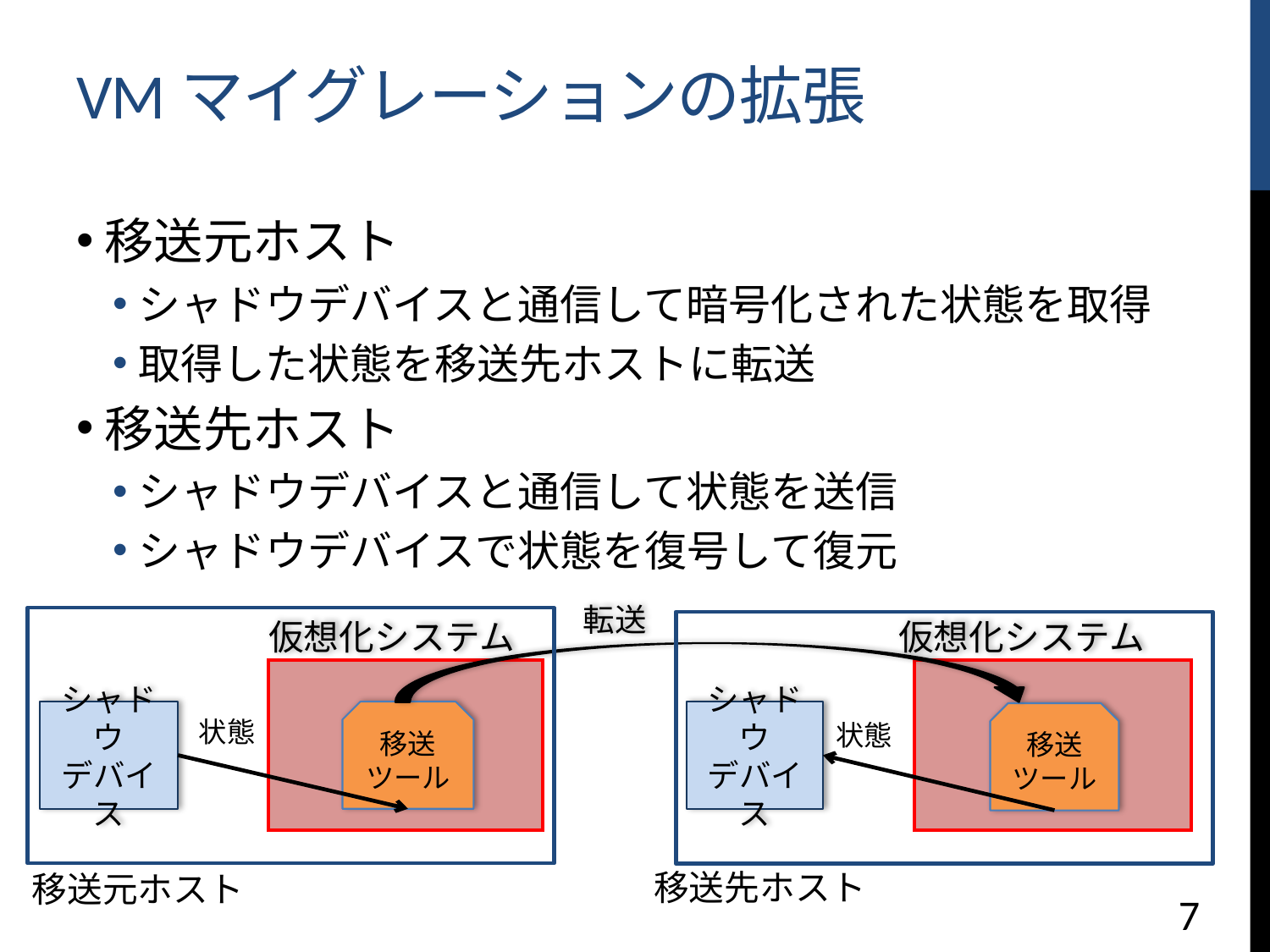

# VMマイグレーションの拡張
移送元ホスト
シャドウデバイスと通信して暗号化された状態を取得
取得した状態を移送先ホストに転送
移送先ホスト
シャドウデバイスと通信して状態を送信
シャドウデバイスで状態を復号して復元
転送

仮想化システム
仮想化システム

シャドウ
デバイス
移送ツール
シャドウ
デバイス
移送ツール
状態
状態
移送先ホスト
移送元ホスト
7